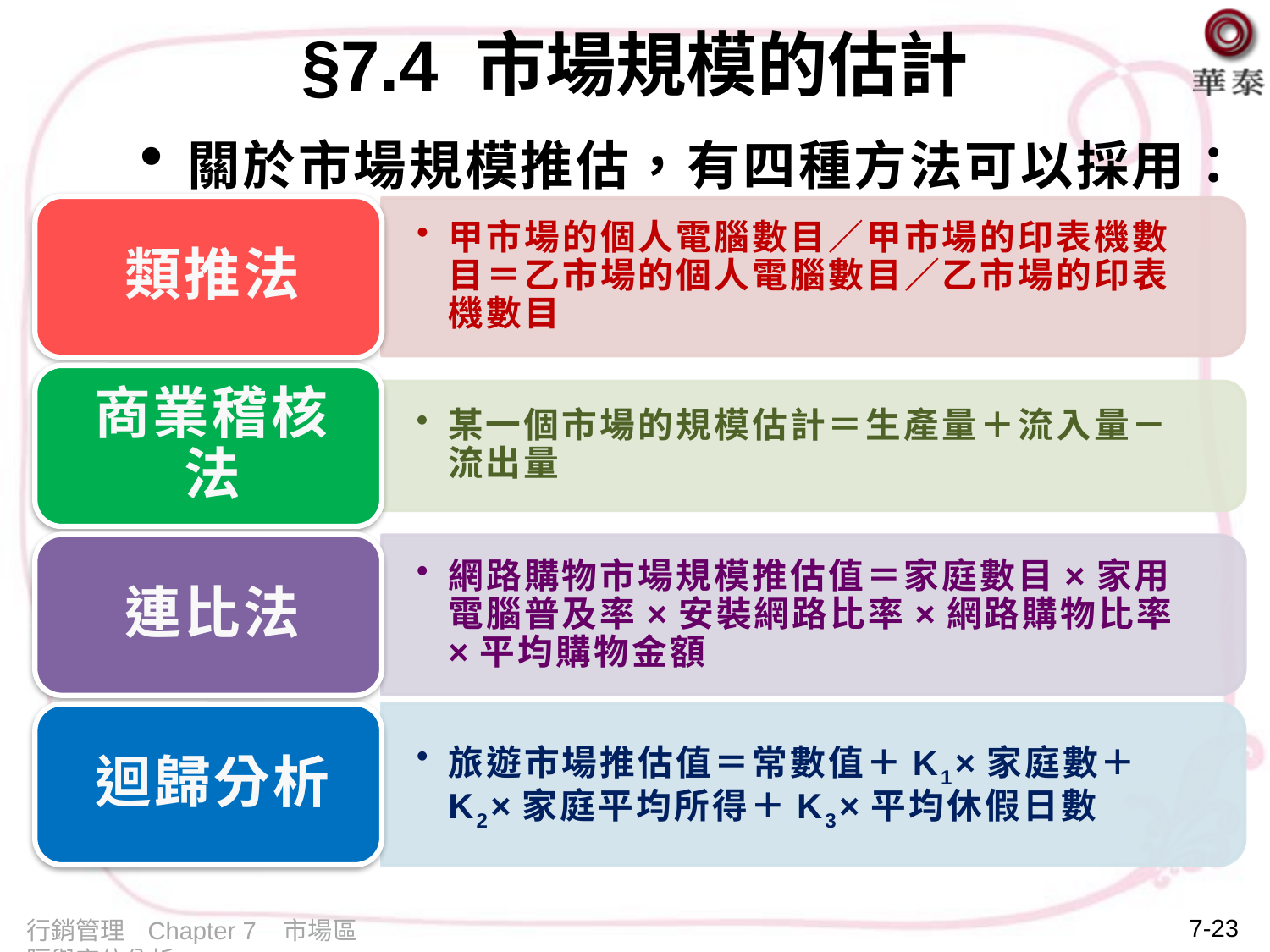

# §7.4 市場規模的估計
關於市場規模推估，有四種方法可以採用：
甲市場的個人電腦數目／甲市場的印表機數目＝乙市場的個人電腦數目／乙市場的印表機數目
類推法
某一個市場的規模估計＝生產量＋流入量－流出量
商業稽核法
網路購物市場規模推估值＝家庭數目×家用電腦普及率×安裝網路比率×網路購物比率×平均購物金額
連比法
旅遊市場推估值＝常數值＋K1×家庭數＋K2×家庭平均所得＋K3×平均休假日數
迴歸分析
7-23
行銷管理   Chapter 7   市場區隔與定位分析